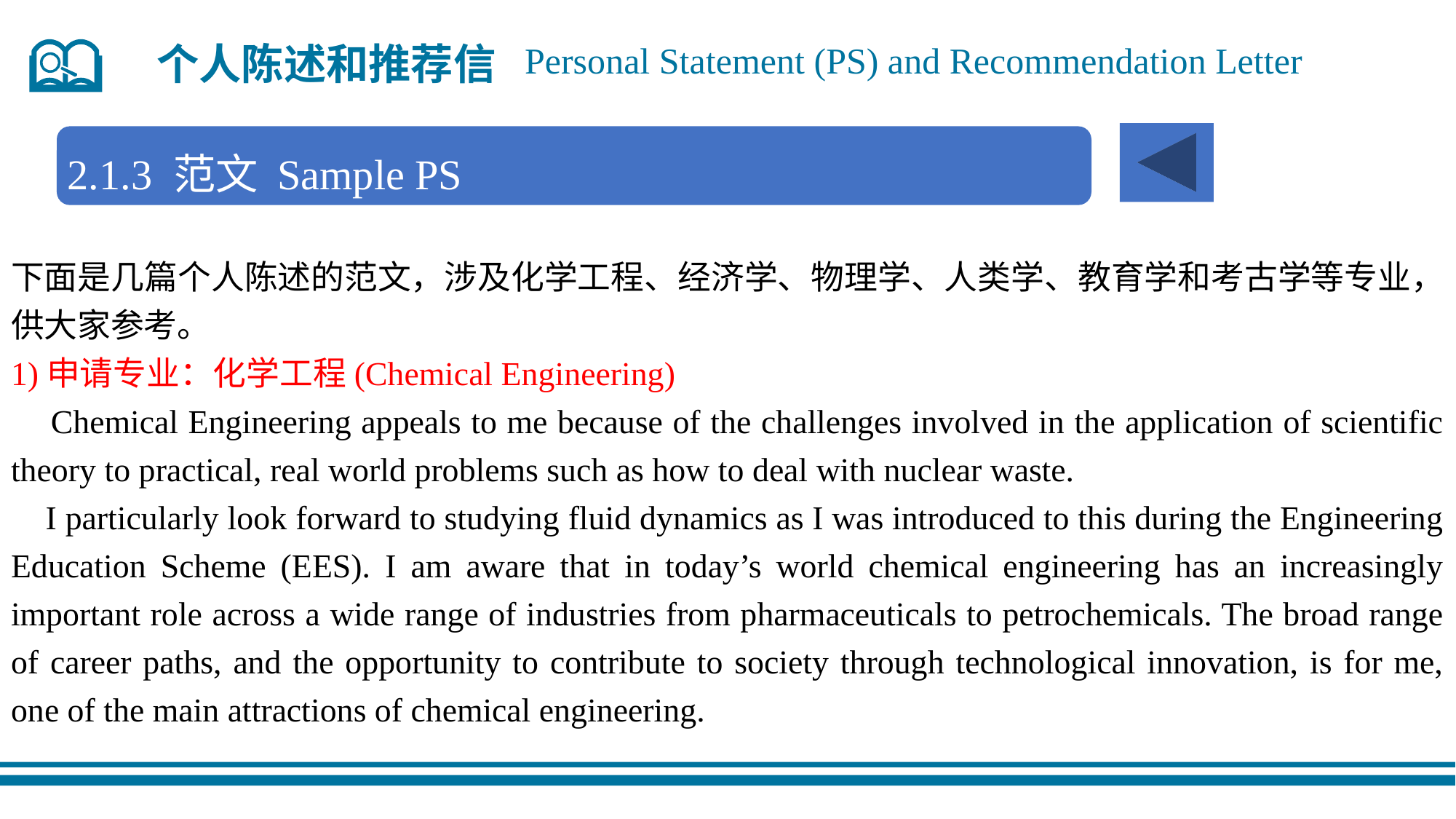

个人陈述和推荐信
Personal Statement (PS) and Recommendation Letter

2.1.3 范文 Sample PS
下面是几篇个人陈述的范文，涉及化学工程、经济学、物理学、人类学、教育学和考古学等专业，供大家参考。
1)申请专业：化学工程(Chemical Engineering)
    Chemical Engineering appeals to me because of the challenges involved in the application of scientific theory to practical, real world problems such as how to deal with nuclear waste.
    I particularly look forward to studying fluid dynamics as I was introduced to this during the Engineering Education Scheme (EES). I am aware that in today’s world chemical engineering has an increasingly important role across a wide range of industries from pharmaceuticals to petrochemicals. The broad range of career paths, and the opportunity to contribute to society through technological innovation, is for me, one of the main attractions of chemical engineering.